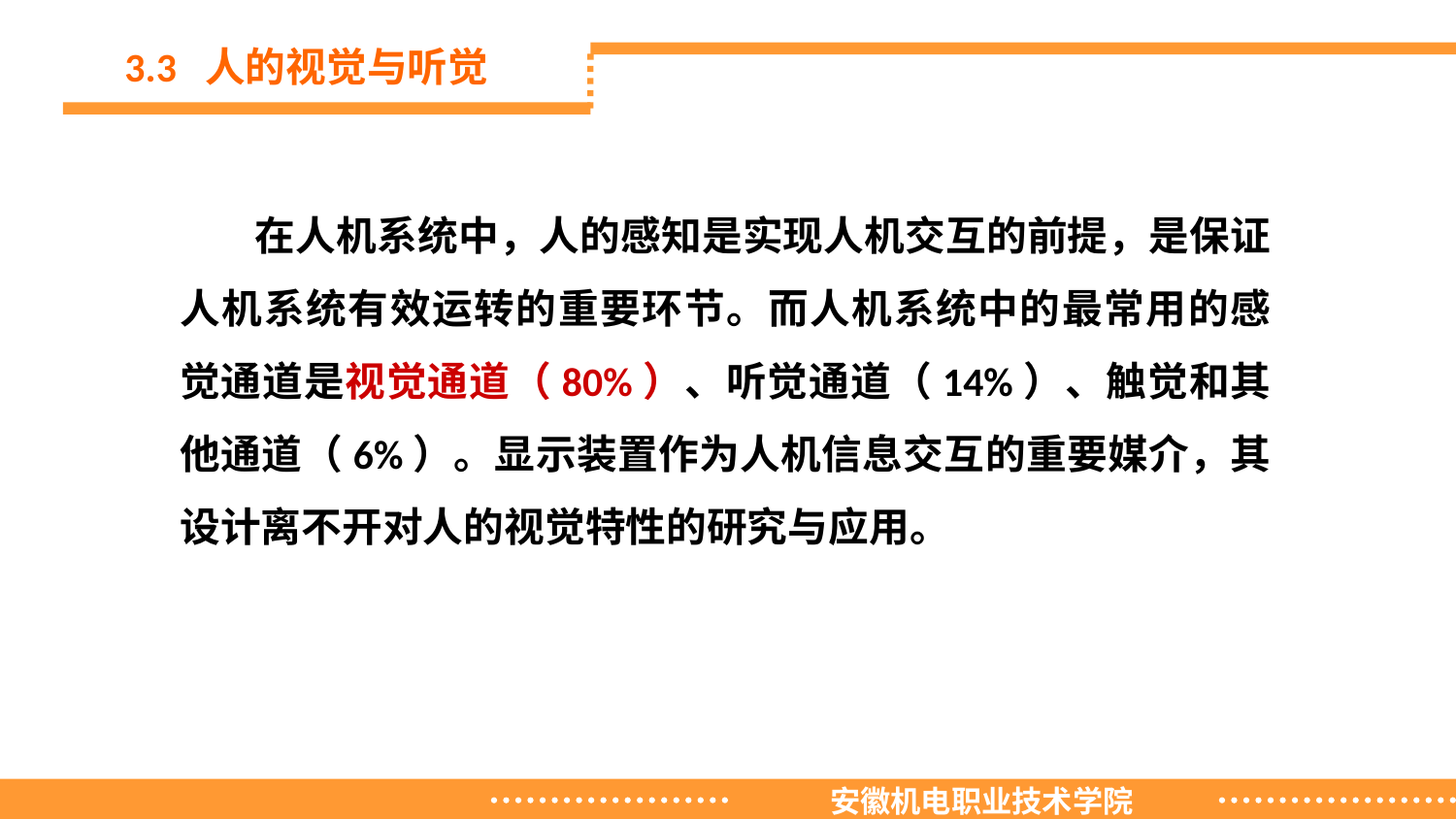

3.3  人的视觉与听觉

       在人机系统中，人的感知是实现人机交互的前提，是保证人机系统有效运转的重要环节。而人机系统中的最常用的感觉通道是视觉通道（80%）、听觉通道（14%）、触觉和其他通道（6%）。显示装置作为人机信息交互的重要媒介，其设计离不开对人的视觉特性的研究与应用。
安徽机电职业技术学院